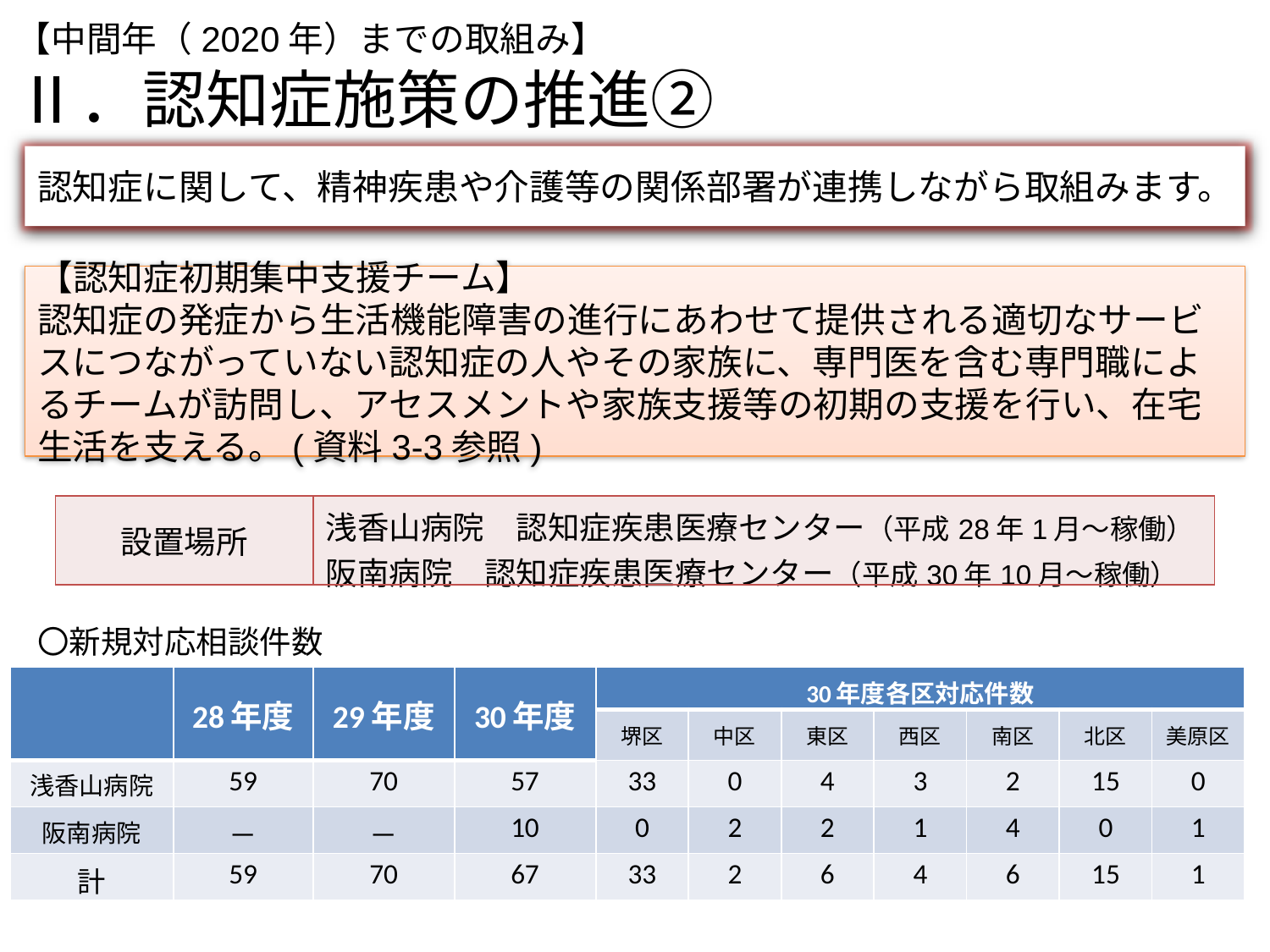

# 【中間年（2020年）までの取組み】 Ⅱ．認知症施策の推進②
認知症に関して、精神疾患や介護等の関係部署が連携しながら取組みます。
【認知症初期集中支援チーム】
認知症の発症から生活機能障害の進行にあわせて提供される適切なサービスにつながっていない認知症の人やその家族に、専門医を含む専門職によるチームが訪問し、アセスメントや家族支援等の初期の支援を行い、在宅生活を支える。(資料3-3参照)
| 設置場所 | 浅香山病院　認知症疾患医療センター（平成28年1月～稼働） 阪南病院　認知症疾患医療センター（平成30年10月～稼働） |
| --- | --- |
〇新規対応相談件数
|  | 28年度 | 29年度 | 30年度 | 30年度各区対応件数 |  |  |  |  |  |  |
| --- | --- | --- | --- | --- | --- | --- | --- | --- | --- | --- |
|  |  |  |  | 堺区 | 中区 | 東区 | 西区 | 南区 | 北区 | 美原区 |
| 浅香山病院 | 59 | 70 | 57 | 33 | 0 | 4 | 3 | 2 | 15 | 0 |
| 阪南病院 | － | － | 10 | 0 | 2 | 2 | 1 | 4 | 0 | 1 |
| 計 | 59 | 70 | 67 | 33 | 2 | 6 | 4 | 6 | 15 | 1 |